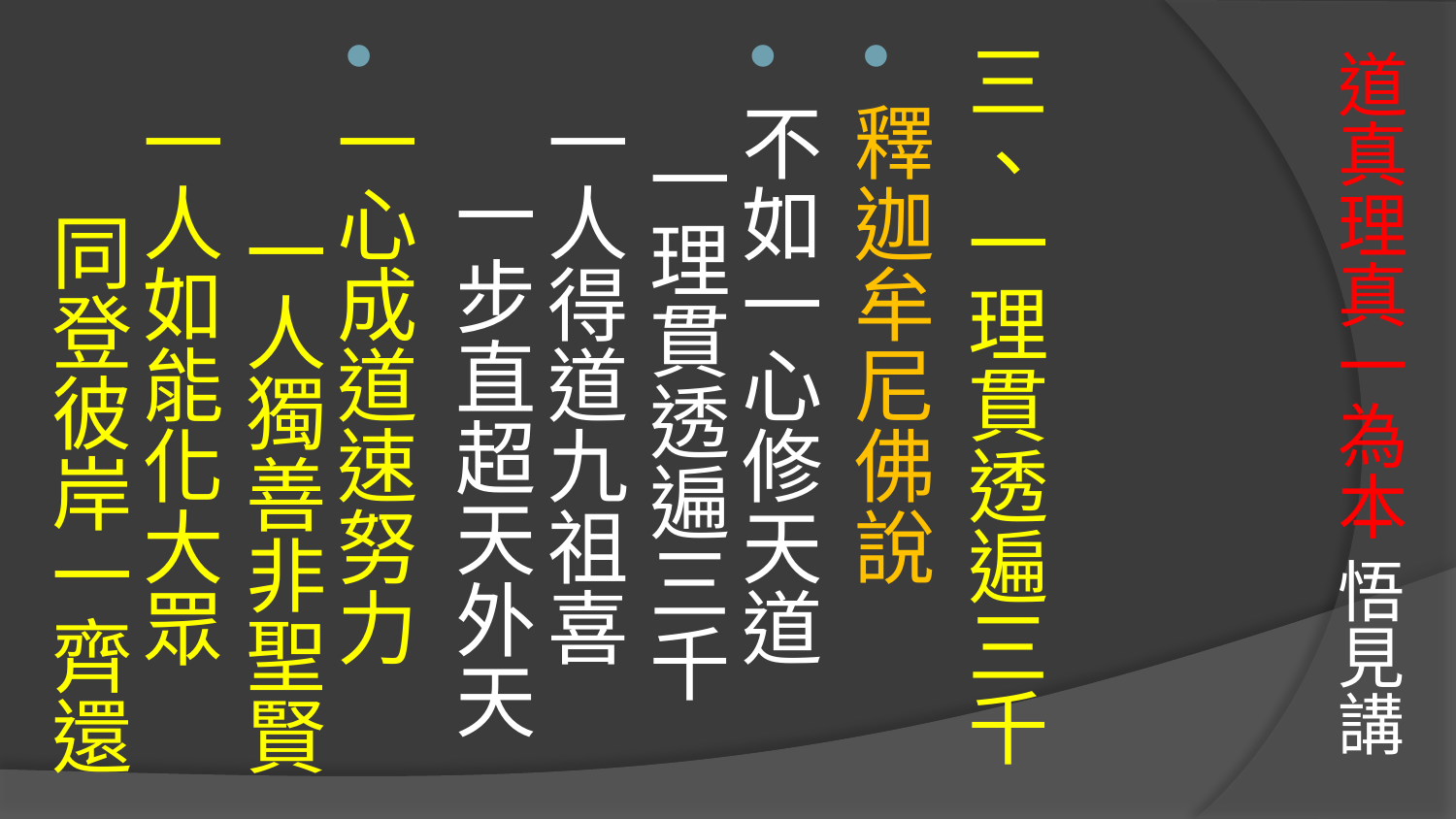

# 道真理真一為本 悟見講
三、一理貫透遍三千
釋迦牟尼佛說
不如一心修天道         一理貫透遍三千
一人得道九祖喜           一步直超天外天
一心成道速努力             一人獨善非聖賢
一人如能化大眾             同登彼岸一齊還